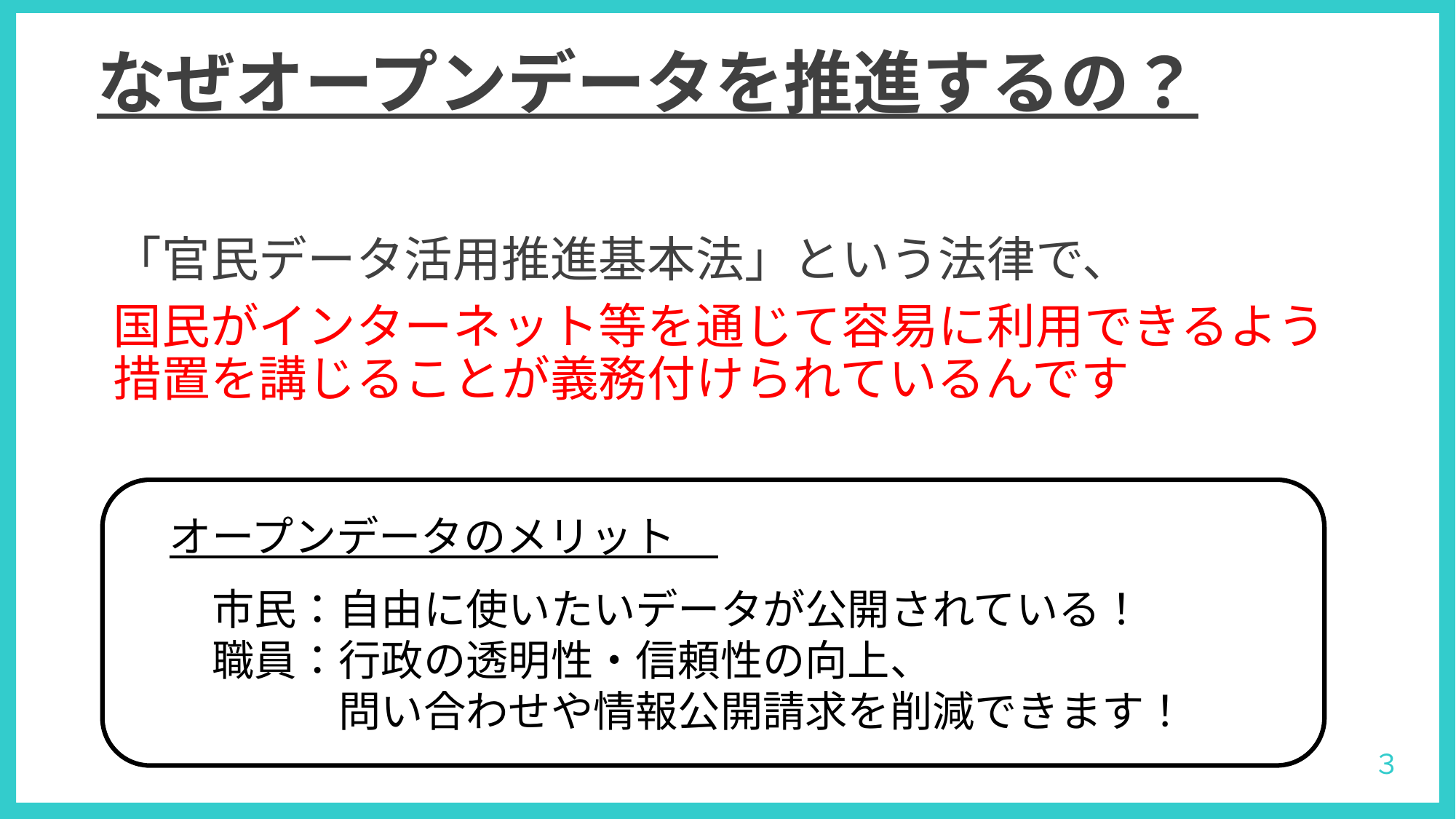

# なぜオープンデータを推進するの？
「官民データ活用推進基本法」という法律で、
国民がインターネット等を通じて容易に利用できるよう措置を講じることが義務付けられているんです

　オープンデータのメリット

　　市民：自由に使いたいデータが公開されている！
　　職員：行政の透明性・信頼性の向上、
　　　　　問い合わせや情報公開請求を削減できます！
３